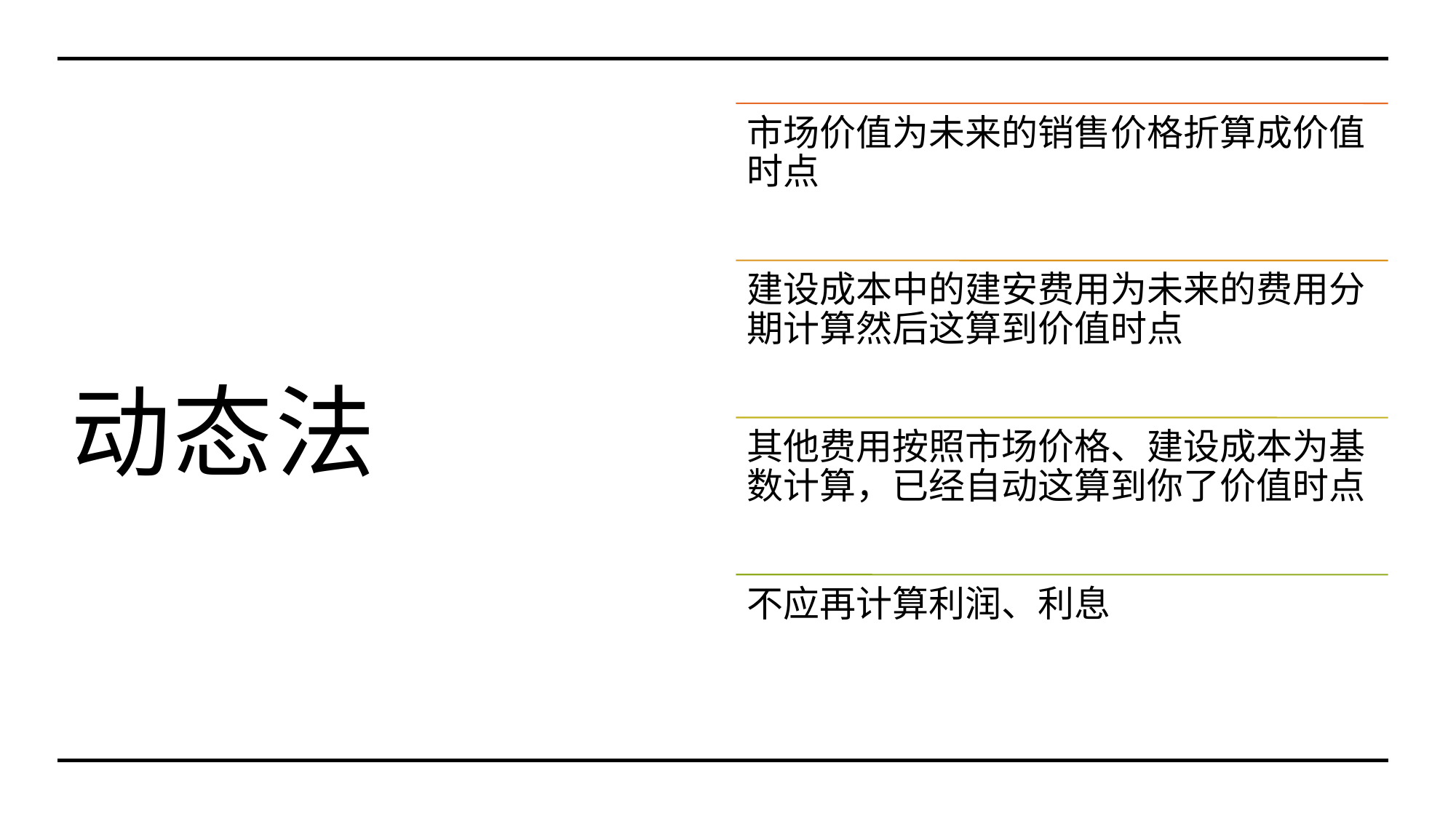

市场价值为未来的销售价格折算成价值时点
建设成本中的建安费用为未来的费用分期计算然后这算到价值时点
其他费用按照市场价格、建设成本为基数计算，已经自动这算到你了价值时点
不应再计算利润、利息
# 动态法